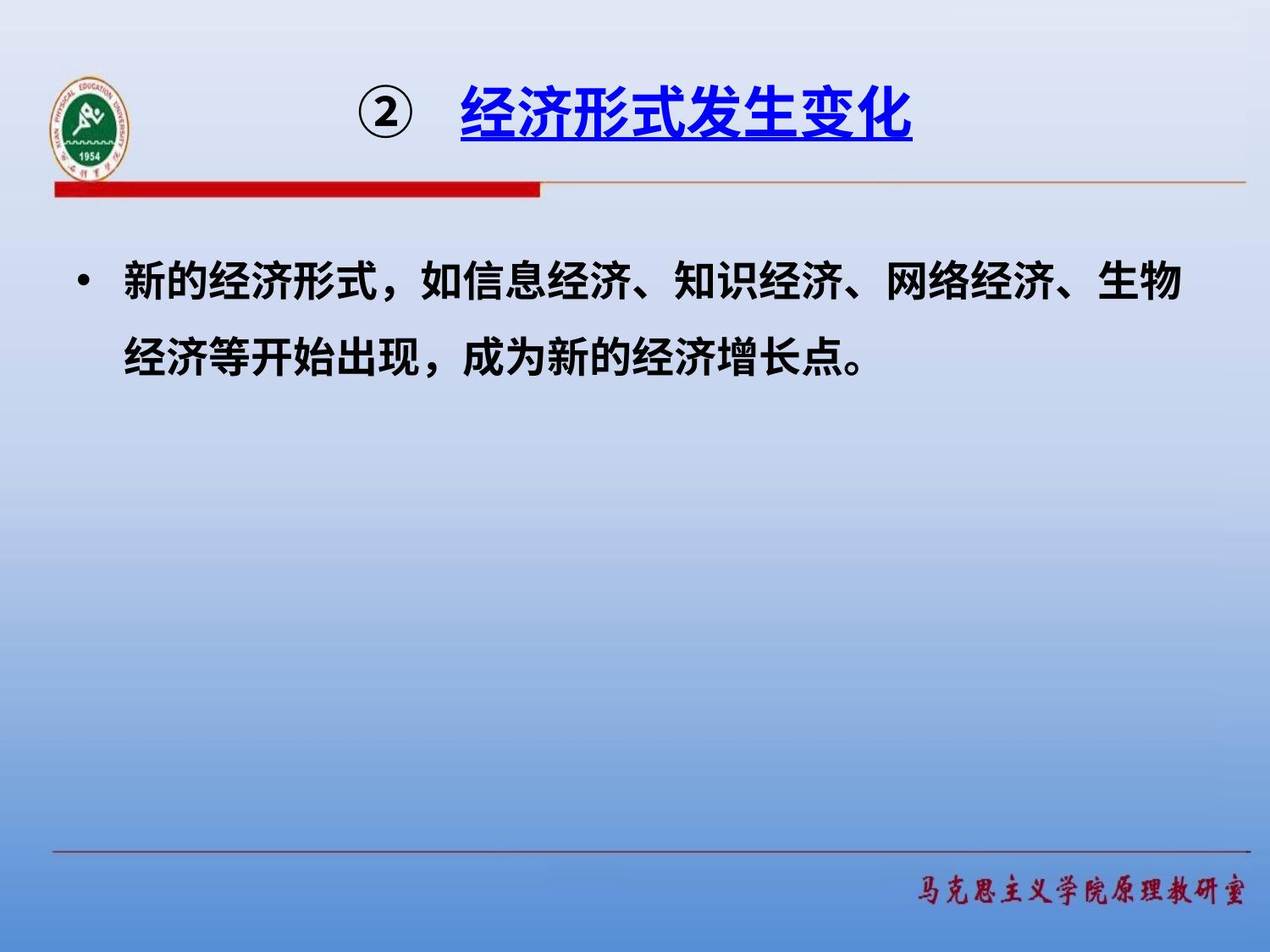

# 经济形式发生变化
新的经济形式，如信息经济、知识经济、网络经济、生物经济等开始出现，成为新的经济增长点。